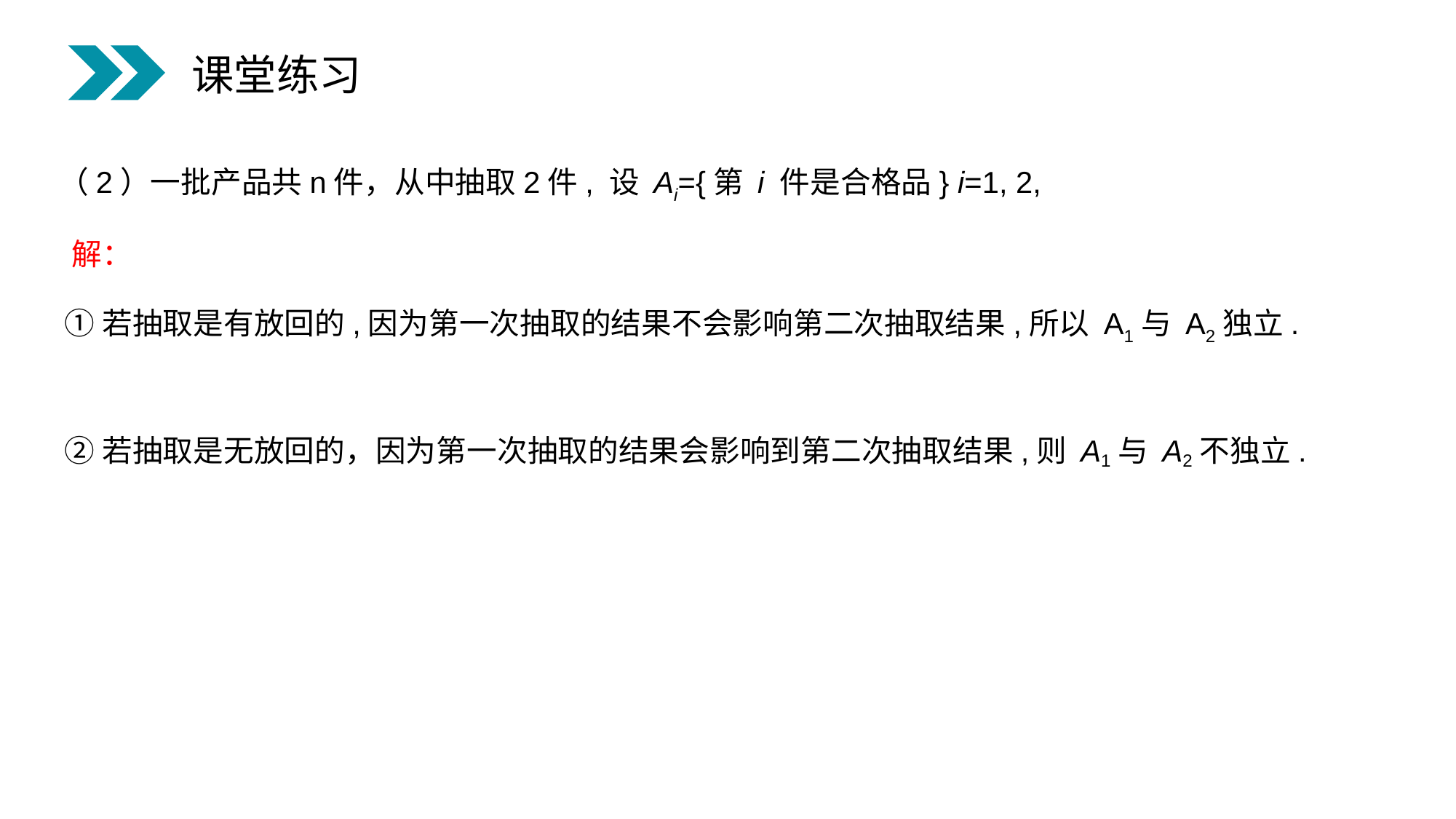

课堂练习
      （2）一批产品共n件，从中抽取2件, 设 Ai={第 i 件是合格品} i=1, 2,
        解：
        ①若抽取是有放回的,因为第一次抽取的结果不会影响第二次抽取结果,所以 A1与 A2独立.
        ②若抽取是无放回的，因为第一次抽取的结果会影响到第二次抽取结果,则 A1与 A2不独立.